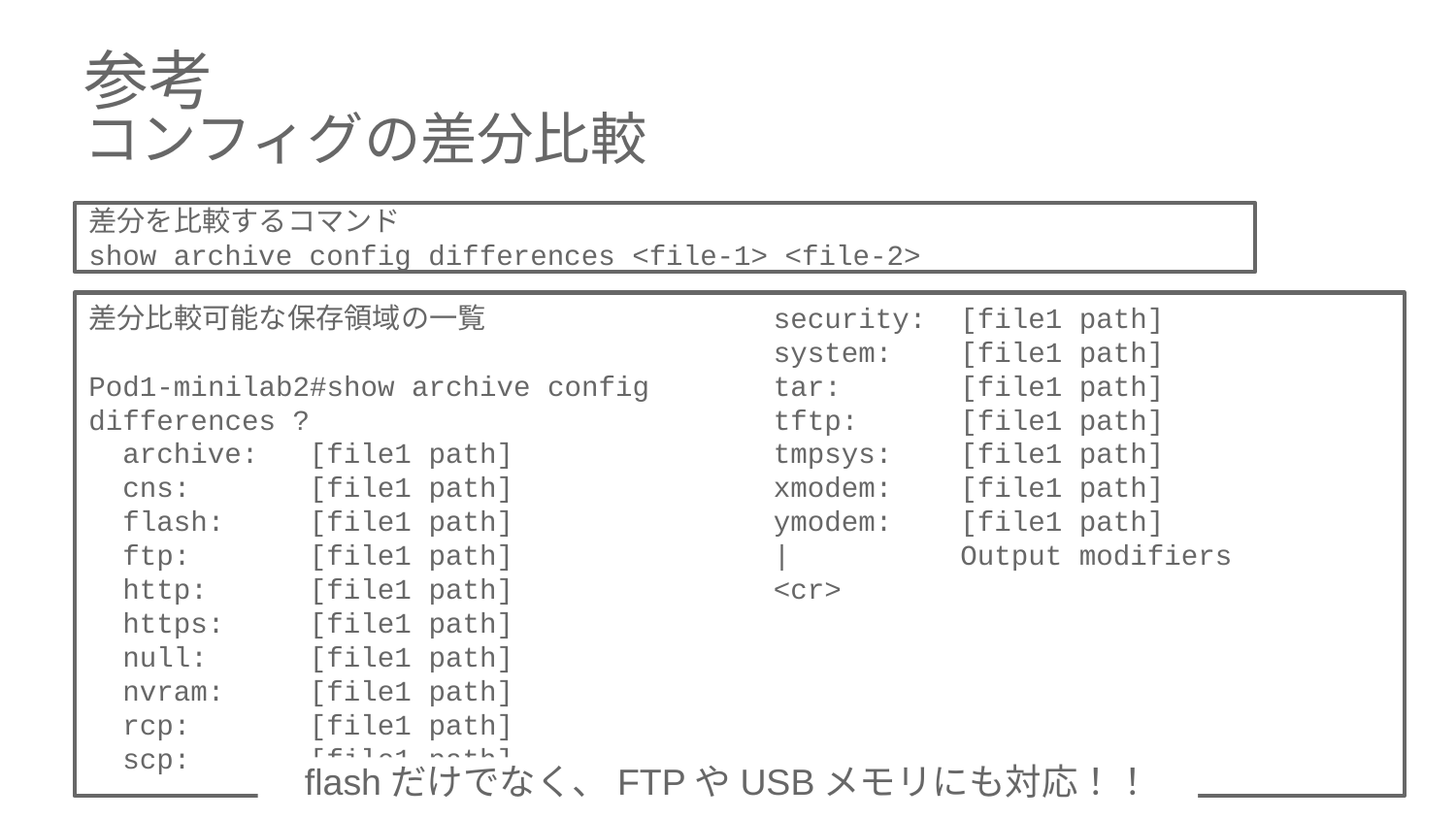

# 参考 コンフィグの差分比較
差分を比較するコマンド
show archive config differences <file-1> <file-2>

差分比較可能な保存領域の一覧

Pod1-minilab2#show archive config differences ?
  archive:   [file1 path]
  cns:       [file1 path]
  flash:     [file1 path]
  ftp:       [file1 path]
  http:      [file1 path]
  https:     [file1 path]
  null:      [file1 path]
  nvram:     [file1 path]
  rcp:       [file1 path]
  scp:       [file1 path]
  security:  [file1 path]
  system:    [file1 path]
  tar:       [file1 path]
  tftp:      [file1 path]
  tmpsys:    [file1 path]
  xmodem:    [file1 path]
  ymodem:    [file1 path]
  |          Output modifiers
  <cr>
flashだけでなく、FTPやUSBメモリにも対応！！